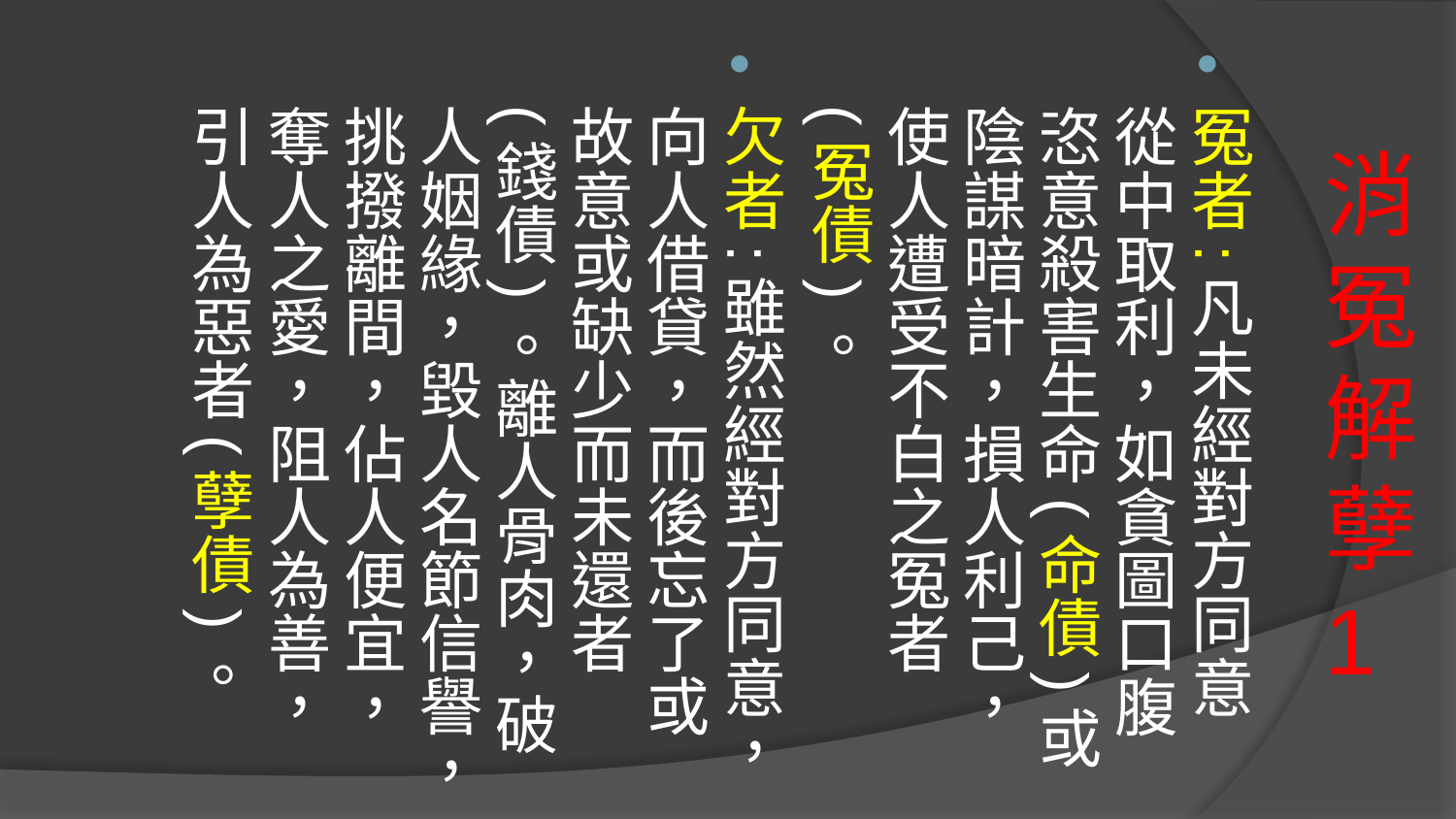

冤者:凡未經對方同意從中取利，如貪圖口腹恣意殺害生命(命債)或陰謀暗計，損人利己，使人遭受不白之冤者(冤債)。
欠者:雖然經對方同意，向人借貸，而後忘了或故意或缺少而未還者(錢債)。離人骨肉，破人姻緣，毀人名節信譽，挑撥離間，佔人便宜，奪人之愛，阻人為善，引人為惡者(孽債)。

# 消冤解孽 1